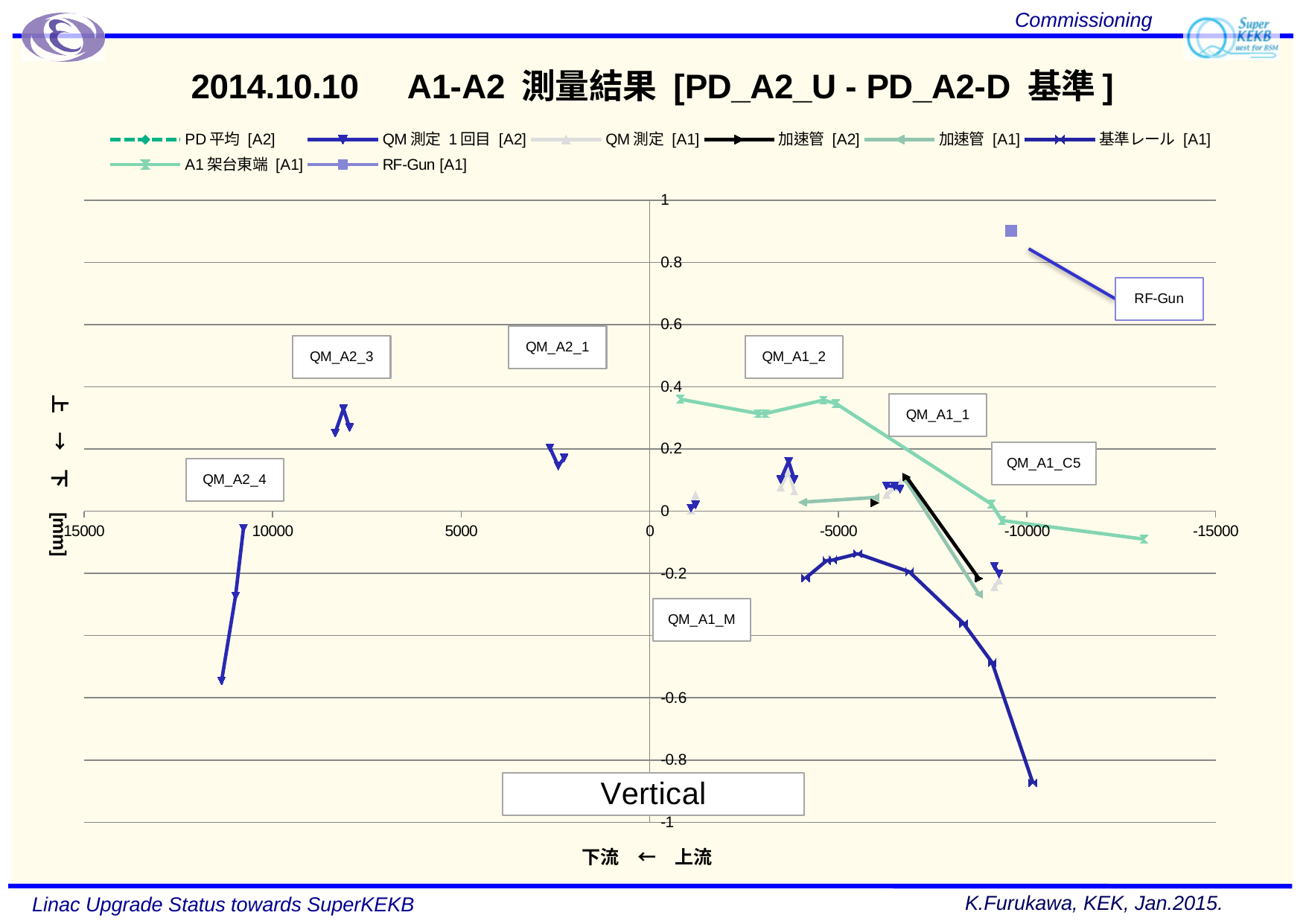

Commissioning

### Chart: 2014.10.10　A1-A2 測量結果 [PD_A2_U - PD_A2-D 基準]

| Category | PD平均 [A2] | QM測定 1回目 [A2] | QM測定 [A1] | 加速管 [A2] | 加速管 [A1] | 基準レール [A1] | A1架台東端 [A1] | RF-Gun [A1] |
|---|---|---|---|---|---|---|---|---|